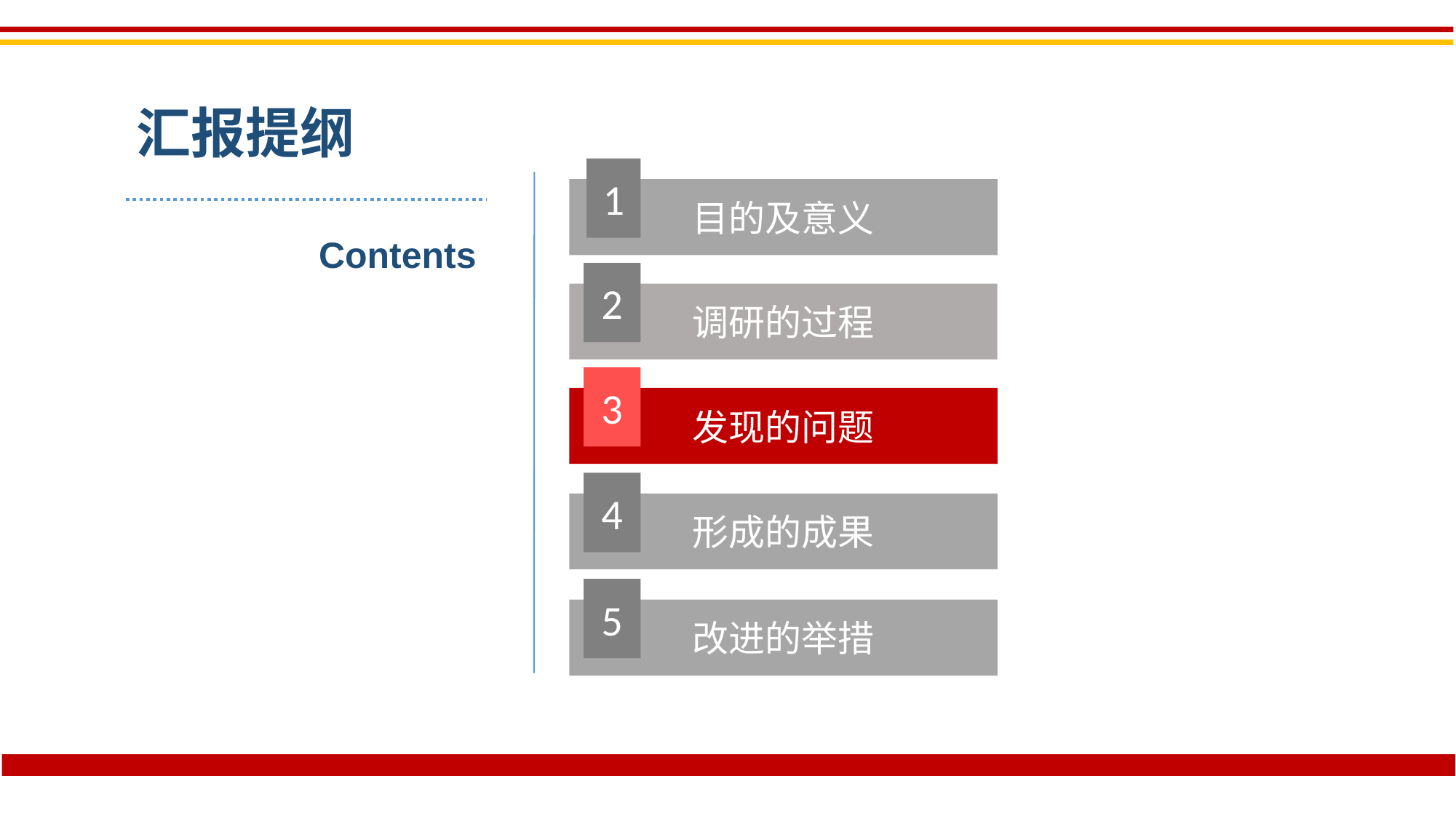

汇报提纲
1
目的及意义
Contents
2
调研的过程
3
发现的问题
4
形成的成果
5
改进的举措